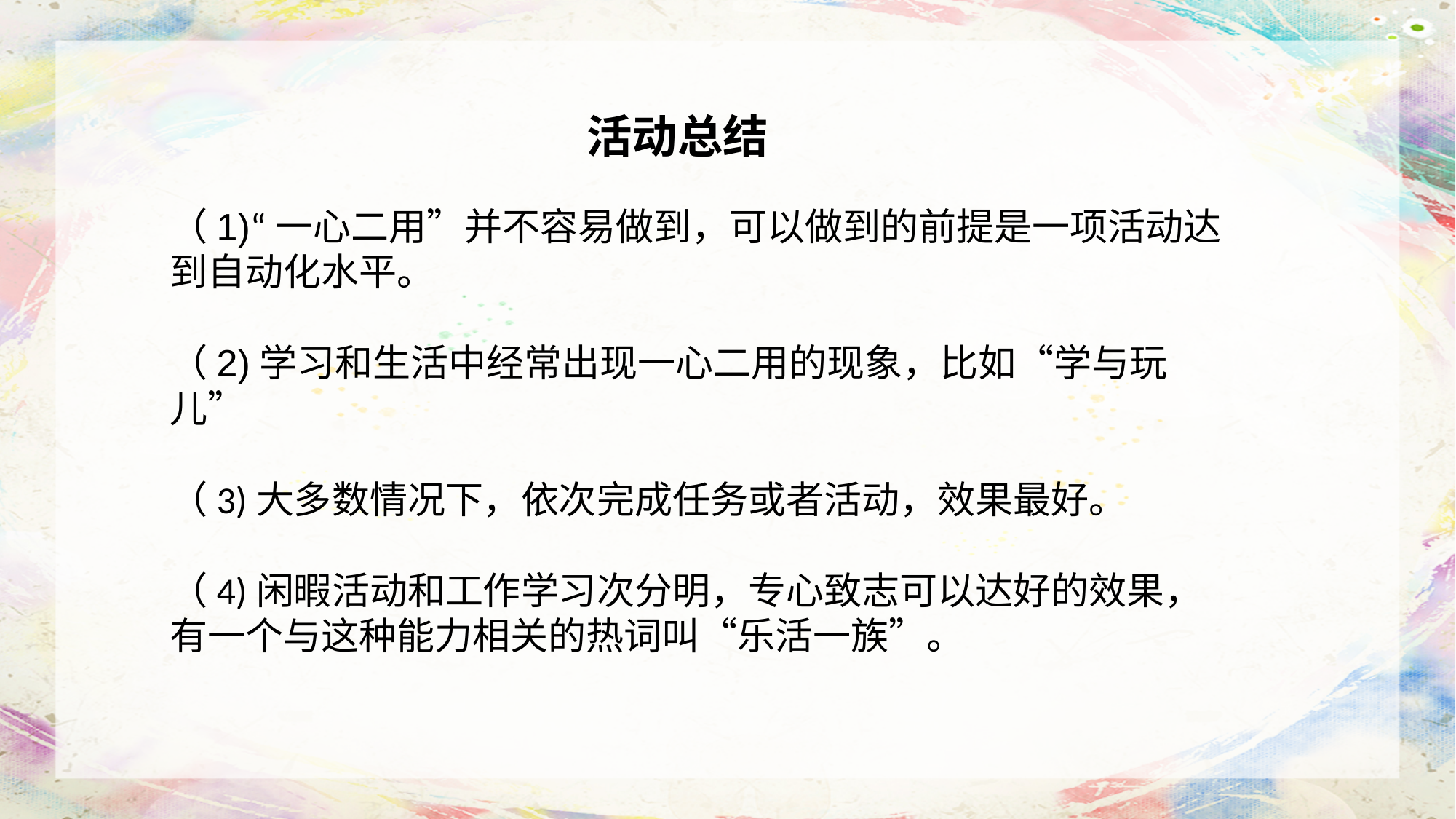

活动总结
（1)“一心二用”并不容易做到，可以做到的前提是一项活动达到自动化水平。
（2)学习和生活中经常出现一心二用的现象，比如“学与玩儿”
（3)大多数情况下，依次完成任务或者活动，效果最好。
（4)闲暇活动和工作学习次分明，专心致志可以达好的效果，有一个与这种能力相关的热词叫“乐活一族”。